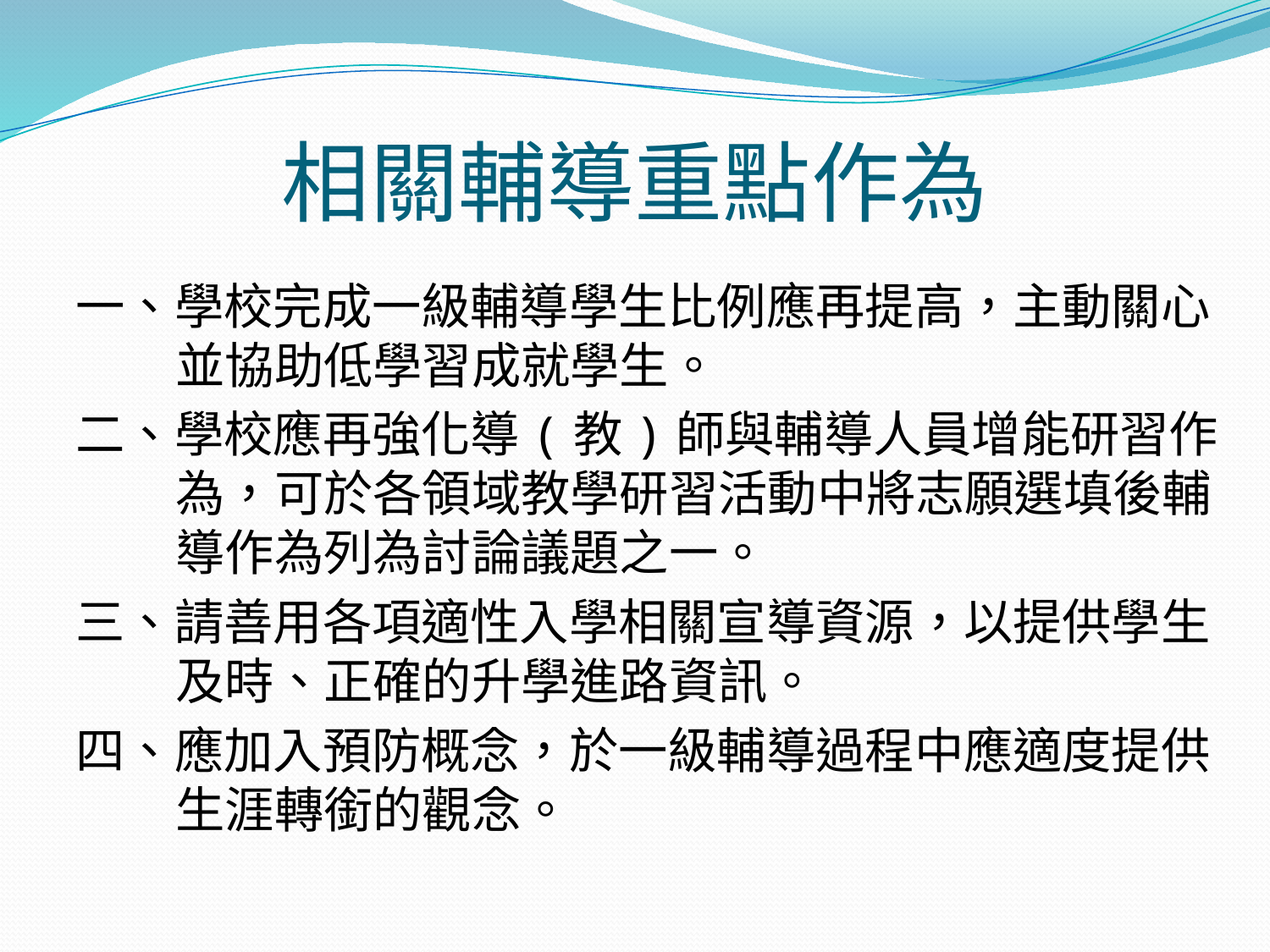

# 相關輔導重點作為
一、學校完成一級輔導學生比例應再提高，主動關心並協助低學習成就學生。
二、學校應再強化導(教)師與輔導人員增能研習作為，可於各領域教學研習活動中將志願選填後輔導作為列為討論議題之一。
三、請善用各項適性入學相關宣導資源，以提供學生及時、正確的升學進路資訊。
四、應加入預防概念，於一級輔導過程中應適度提供生涯轉銜的觀念。